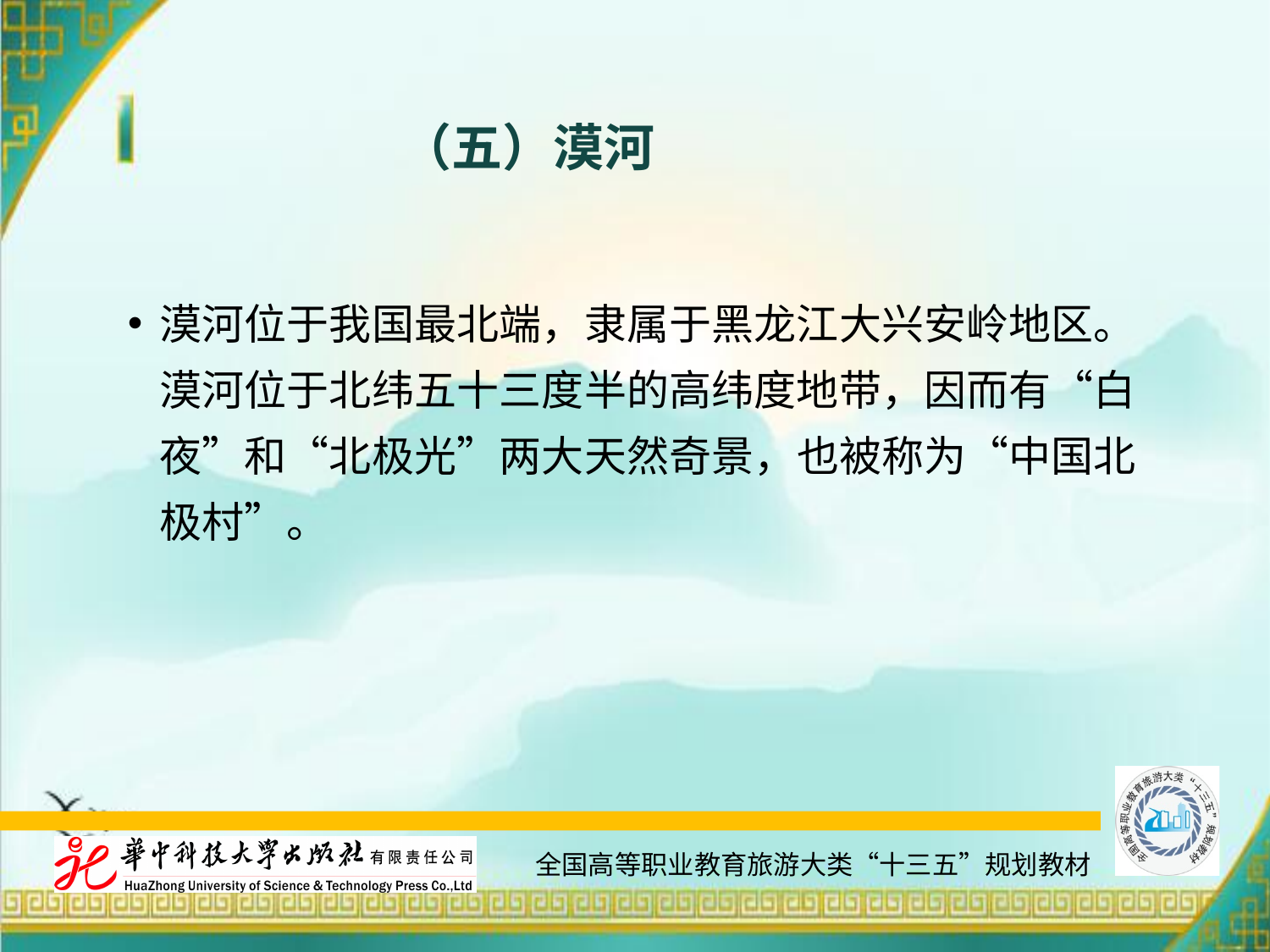

# （五）漠河
漠河位于我国最北端，隶属于黑龙江大兴安岭地区。漠河位于北纬五十三度半的高纬度地带，因而有“白夜”和“北极光”两大天然奇景，也被称为“中国北极村”。